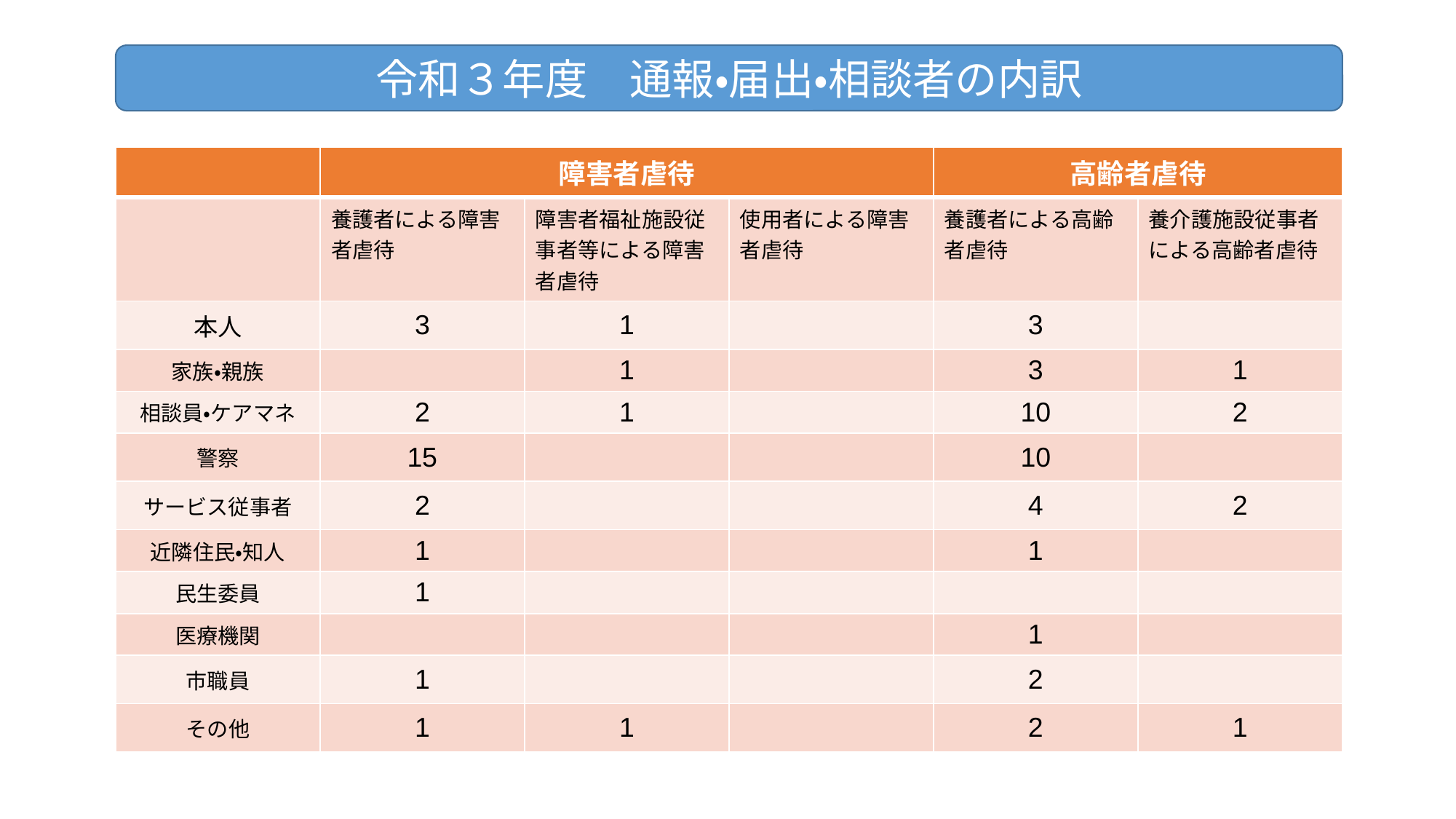

令和３年度　通報・届出・相談者の内訳
|  | 障害者虐待 |  |  | 高齢者虐待 |  |
| --- | --- | --- | --- | --- | --- |
|  | 養護者による障害者虐待 | 障害者福祉施設従事者等による障害者虐待 | 使用者による障害者虐待 | 養護者による高齢者虐待 | 養介護施設従事者による高齢者虐待 |
| 本人 | 3 | 1 |  | 3 |  |
| 家族・親族 |  | 1 |  | 3 | 1 |
| 相談員・ケアマネ | 2 | 1 |  | 10 | 2 |
| 警察 | 15 |  |  | 10 |  |
| サービス従事者 | 2 |  |  | 4 | 2 |
| 近隣住民・知人 | 1 |  |  | 1 |  |
| 民生委員 | 1 |  |  |  |  |
| 医療機関 |  |  |  | 1 |  |
| 市職員 | 1 |  |  | 2 |  |
| その他 | 1 | 1 |  | 2 | 1 |